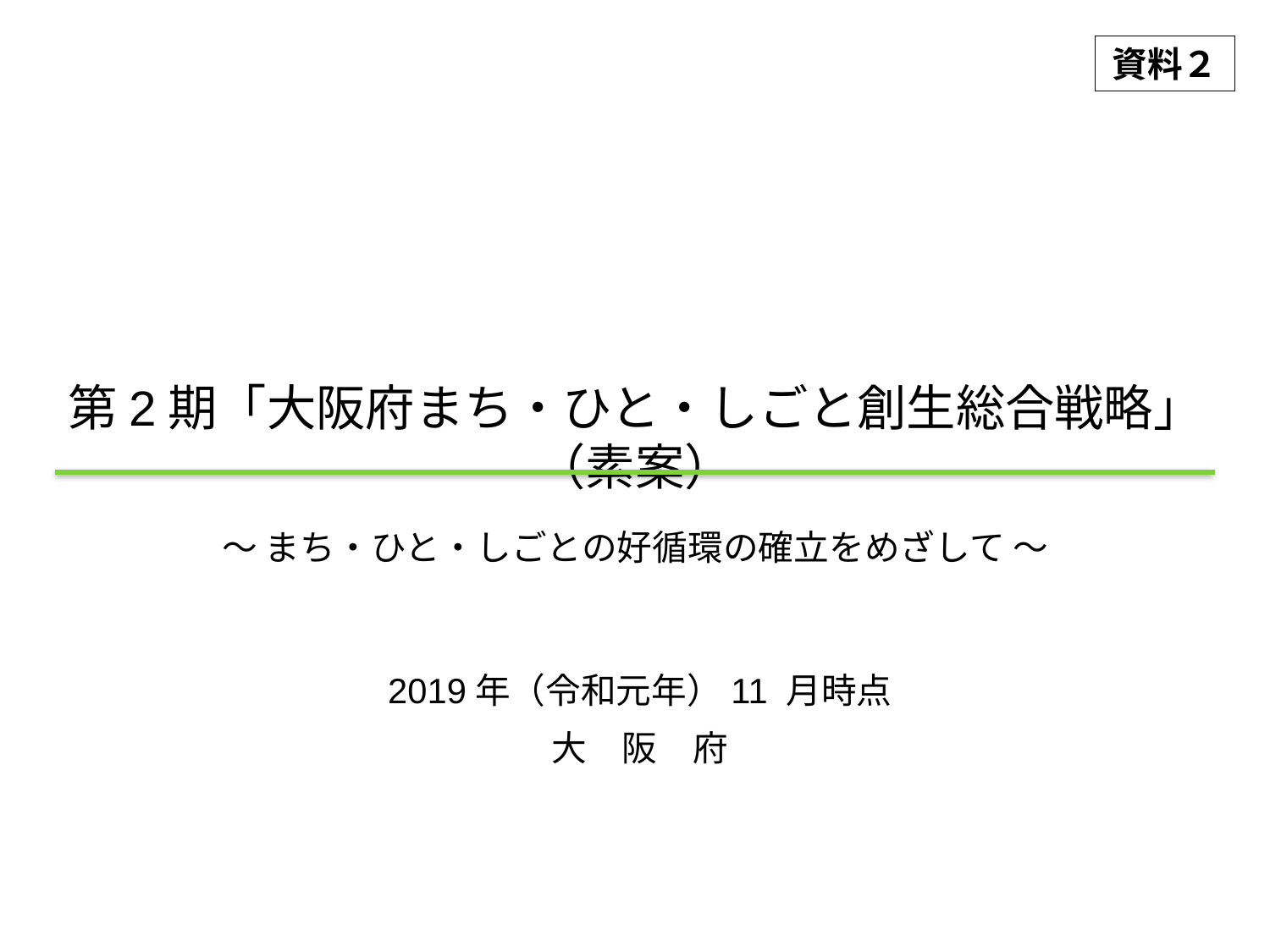

資料２
第2期「大阪府まち・ひと・しごと創生総合戦略」（素案）

～ まち・ひと・しごとの好循環の確立をめざして ～
2019年（令和元年）11 月時点
大　阪　府